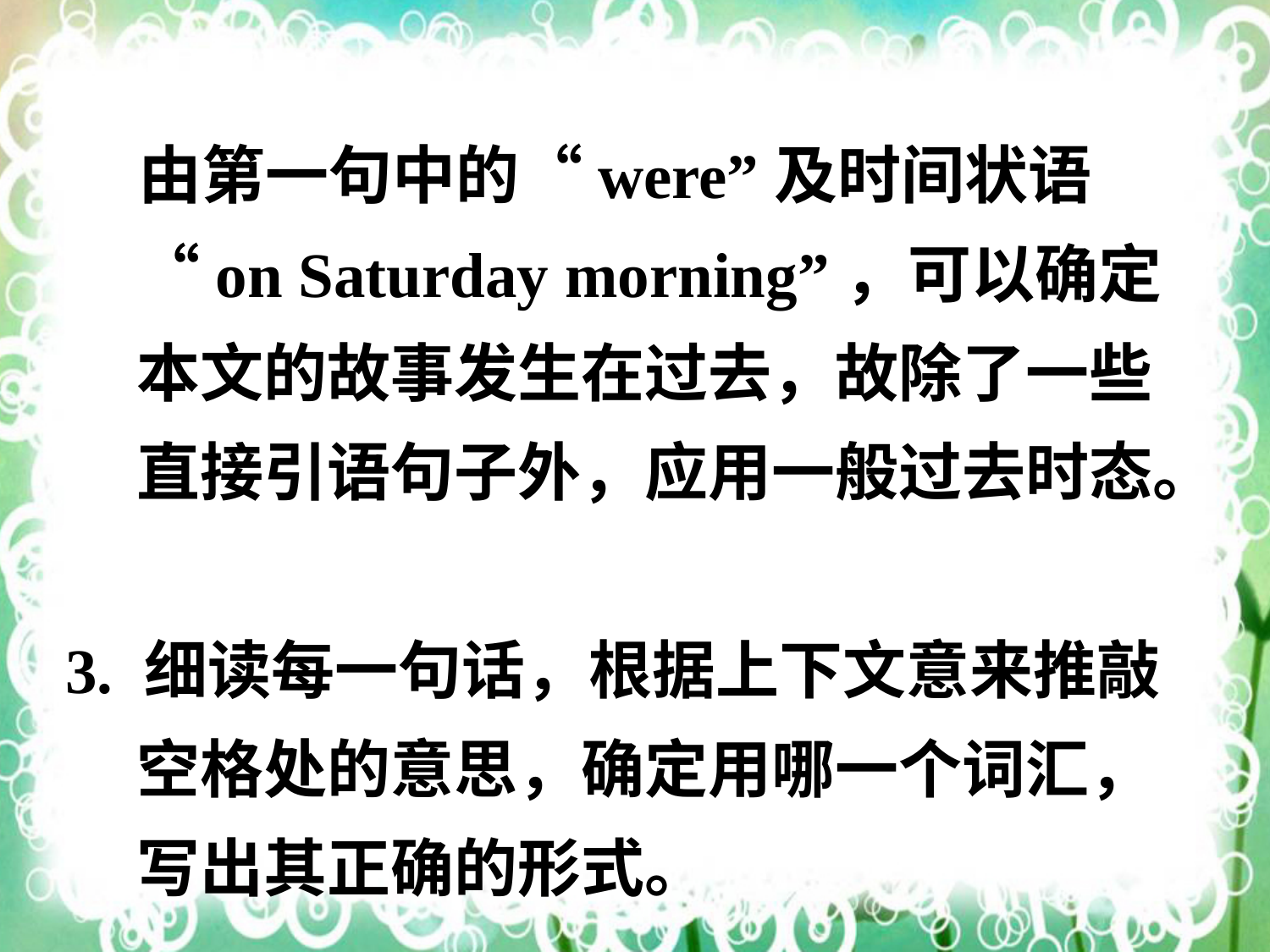

由第一句中的“were”及时间状语“on Saturday morning”，可以确定本文的故事发生在过去，故除了一些直接引语句子外，应用一般过去时态。
3. 细读每一句话，根据上下文意来推敲空格处的意思，确定用哪一个词汇，写出其正确的形式。